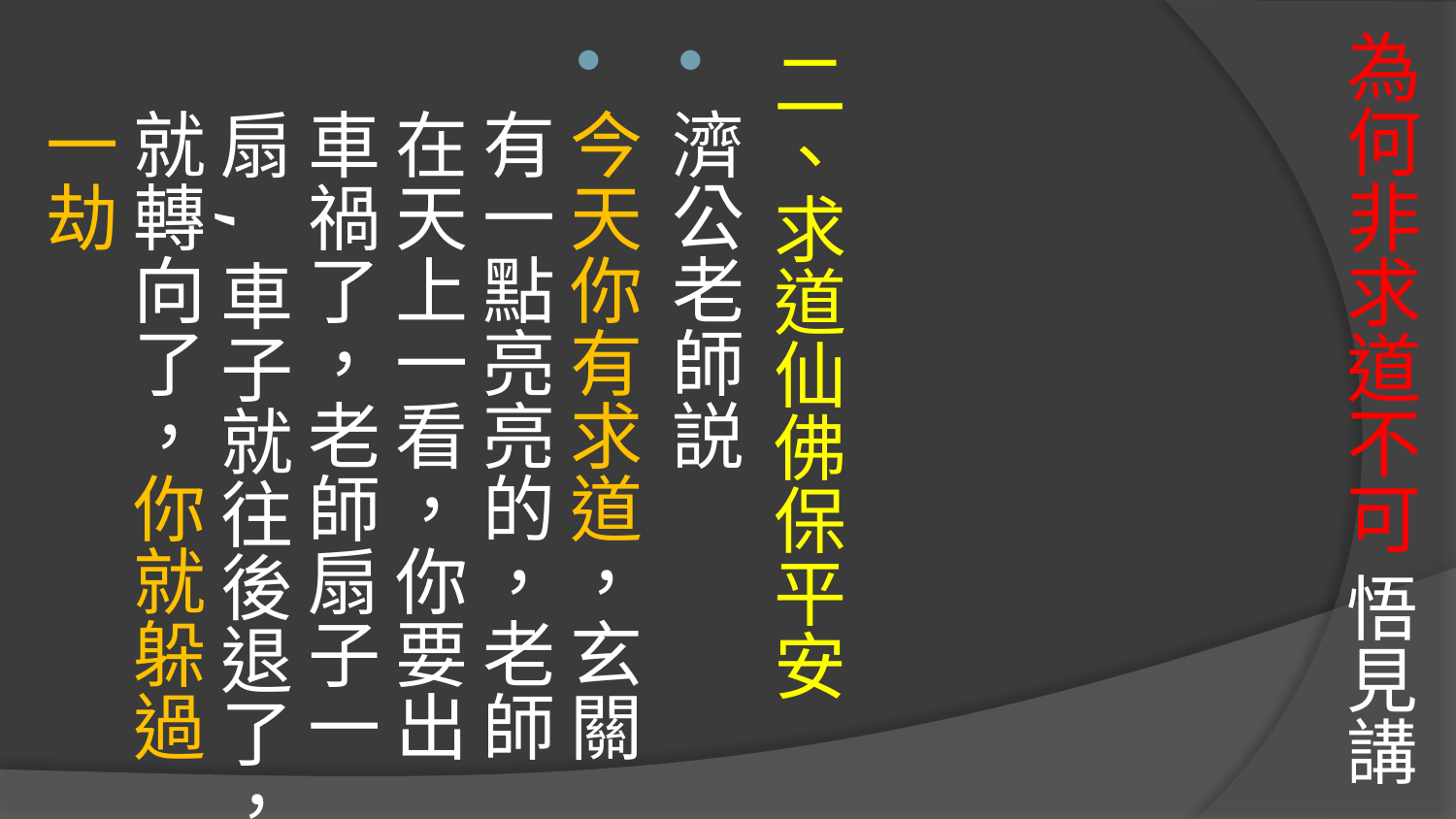

# 為何非求道不可 悟見講
二、求道仙佛保平安
濟公老師説
今天你有求道，玄關有一點亮亮的，老師在天上一看，你要出車禍了，老師扇子一扇,車子就往後退了，就轉向了，你就躲過一劫